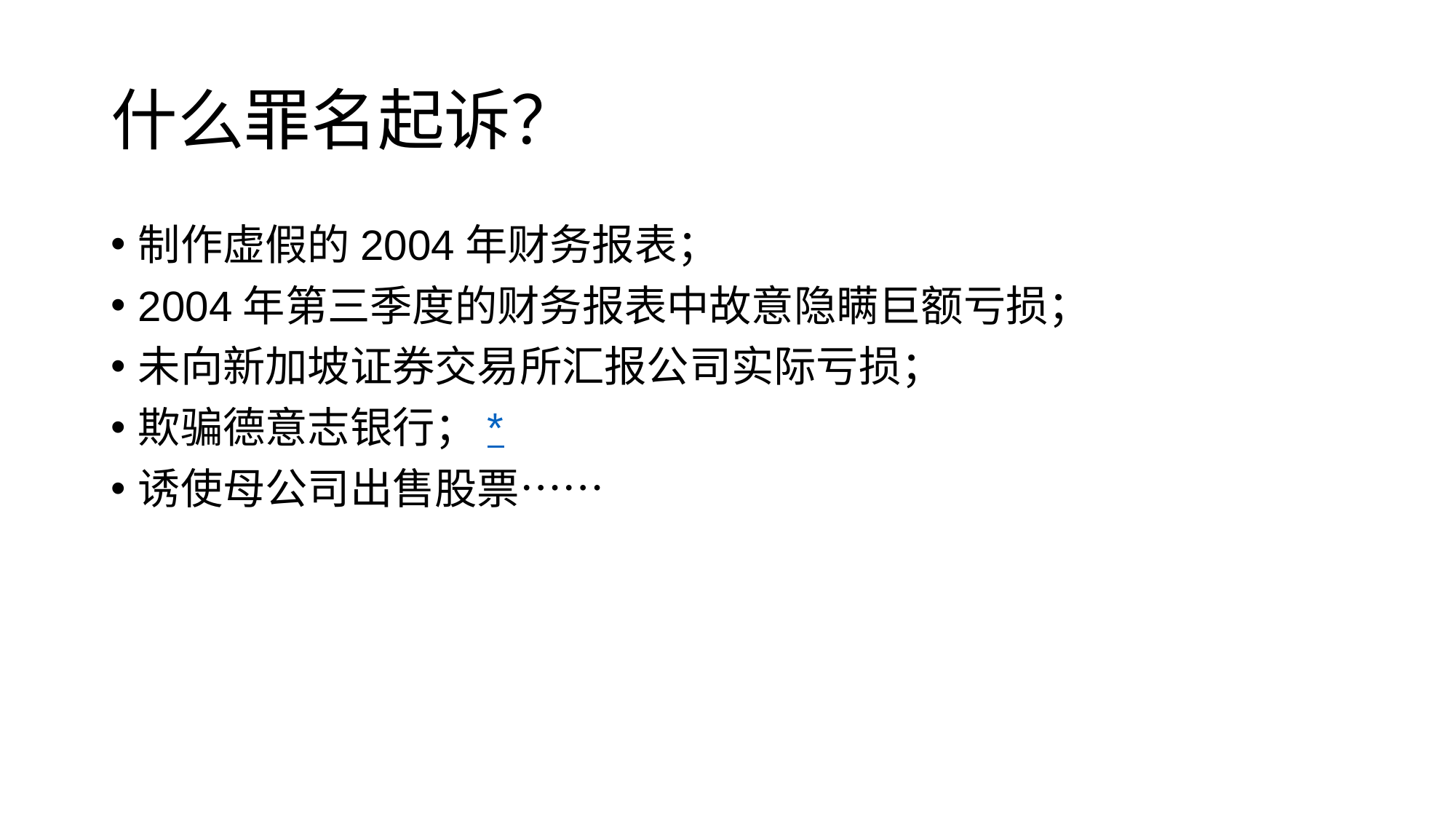

# 什么罪名起诉？
制作虚假的2004年财务报表；
2004年第三季度的财务报表中故意隐瞒巨额亏损；
未向新加坡证券交易所汇报公司实际亏损；
欺骗德意志银行；*
诱使母公司出售股票……